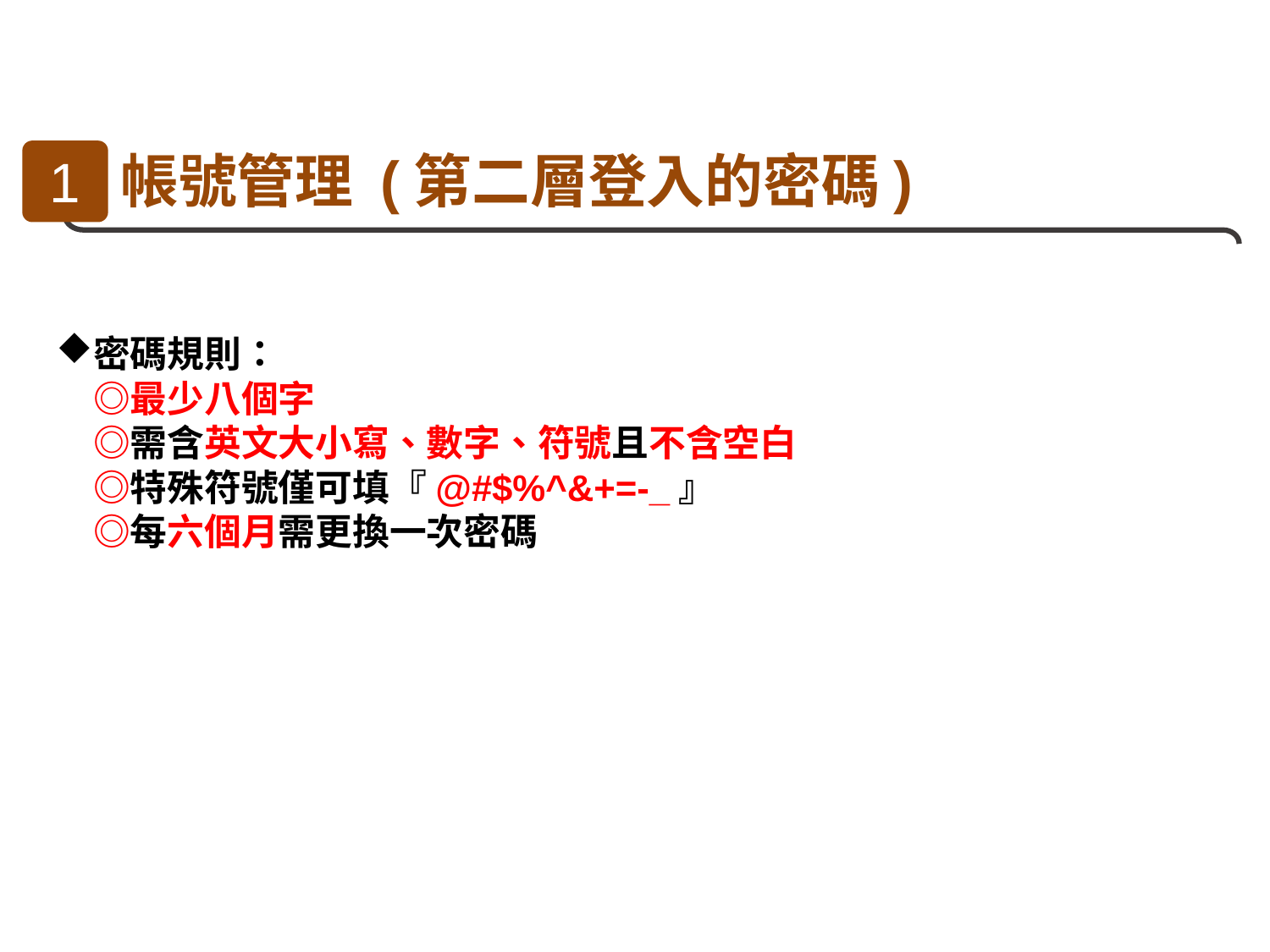

1

帳號管理 (第二層登入的密碼)

密碼規則：
　◎最少八個字
　◎需含英文大小寫、數字、符號且不含空白
　◎特殊符號僅可填『@#$%^&+=-_』
　◎每六個月需更換一次密碼